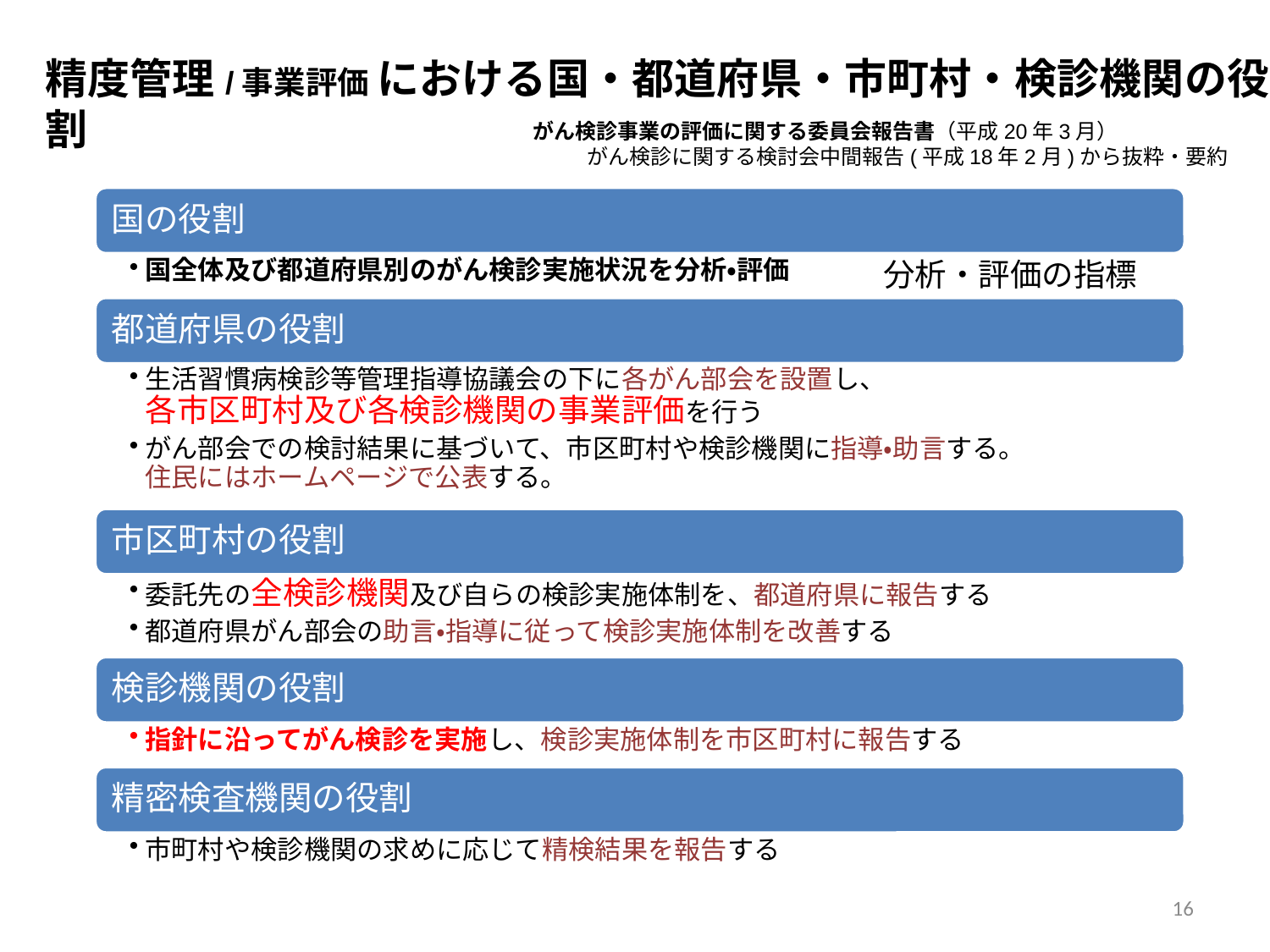

精度管理/事業評価 における国・都道府県・市町村・検診機関の役割
がん検診事業の評価に関する委員会報告書（平成20年3月）

がん検診に関する検討会中間報告(平成18年2月)から抜粋・要約
国の役割
国全体及び都道府県別のがん検診実施状況を分析・評価
都道府県の役割
生活習慣病検診等管理指導協議会の下に各がん部会を設置し、
各市区町村及び各検診機関の事業評価を行う
がん部会での検討結果に基づいて、市区町村や検診機関に指導・助言する。
住民にはホームページで公表する。
市区町村の役割
委託先の全検診機関及び自らの検診実施体制を、都道府県に報告する
都道府県がん部会の助言・指導に従って検診実施体制を改善する
検診機関の役割
指針に沿ってがん検診を実施し、検診実施体制を市区町村に報告する
精密検査機関の役割
市町村や検診機関の求めに応じて精検結果を報告する
分析・評価の指標
16